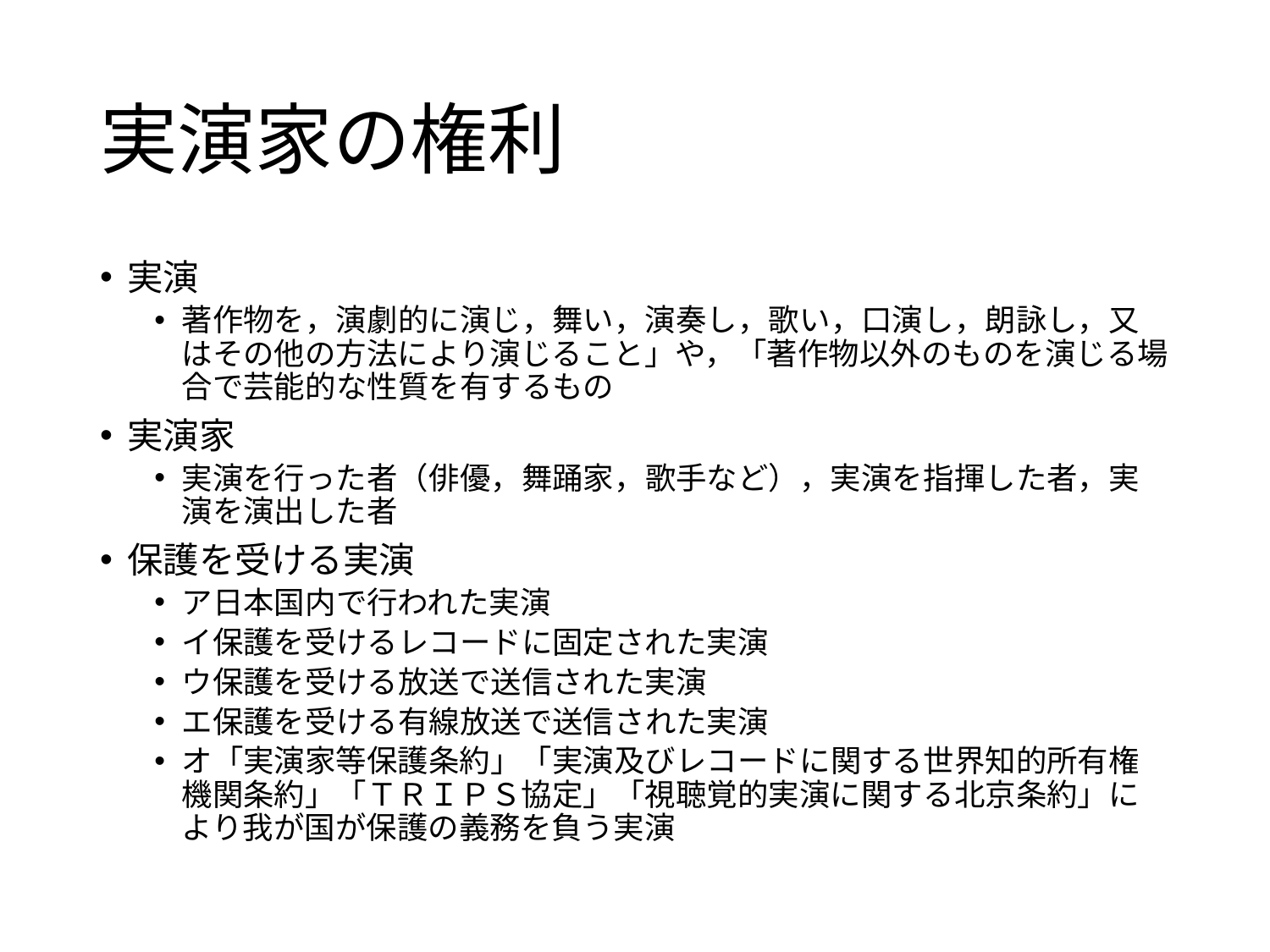

# 実演家の権利
実演
著作物を，演劇的に演じ，舞い，演奏し，歌い，口演し，朗詠し，又はその他の方法により演じること」や，「著作物以外のものを演じる場合で芸能的な性質を有するもの
実演家
実演を行った者（俳優，舞踊家，歌手など），実演を指揮した者，実演を演出した者
保護を受ける実演
ア日本国内で行われた実演
イ保護を受けるレコードに固定された実演
ウ保護を受ける放送で送信された実演
エ保護を受ける有線放送で送信された実演
オ「実演家等保護条約」「実演及びレコードに関する世界知的所有権機関条約」「ＴＲＩＰＳ協定」「視聴覚的実演に関する北京条約」により我が国が保護の義務を負う実演